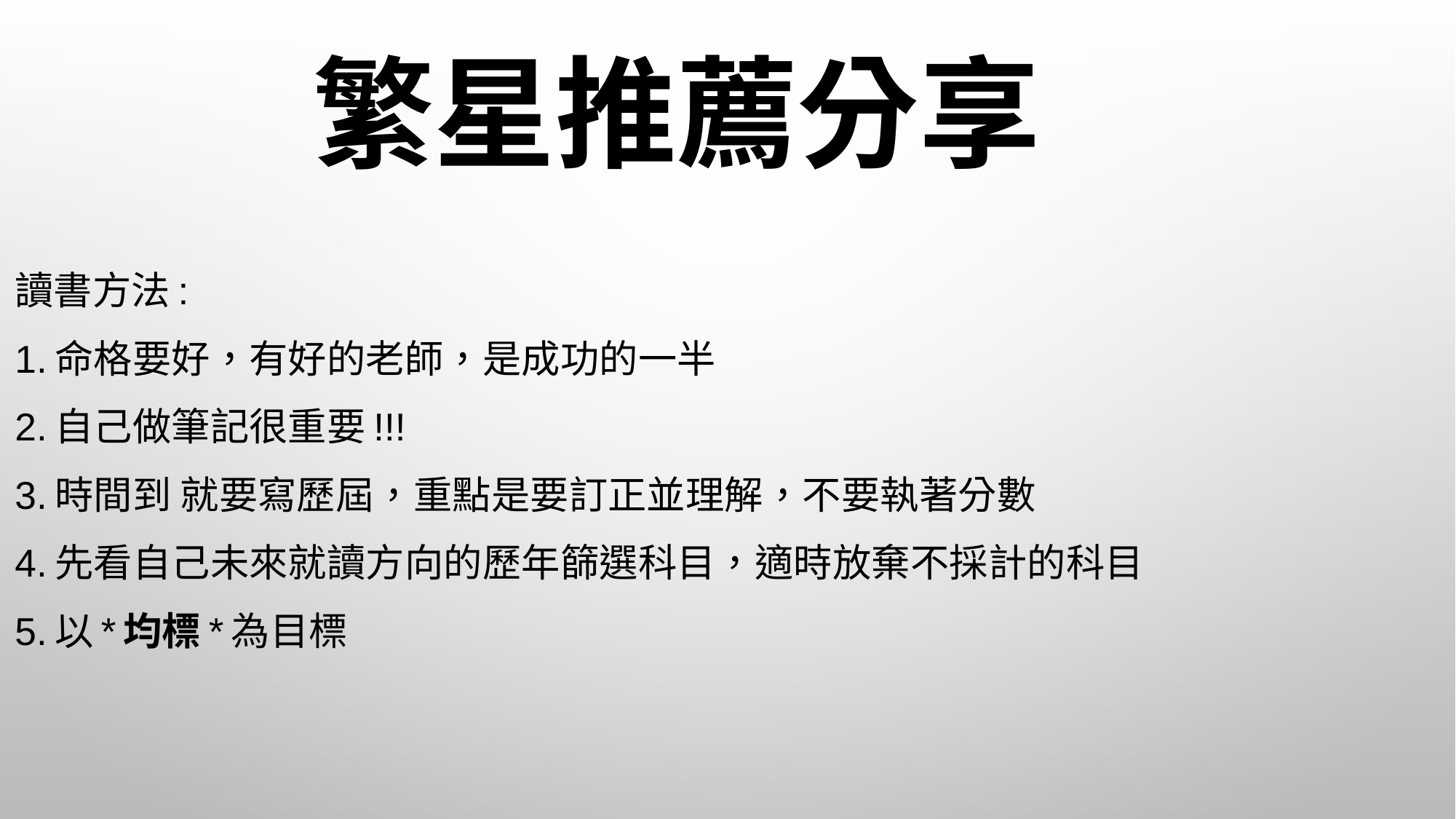

# 繁星推薦分享
讀書方法:
1.命格要好，有好的老師，是成功的一半
2.自己做筆記很重要!!!
3.時間到 就要寫歷屆，重點是要訂正並理解，不要執著分數
4.先看自己未來就讀方向的歷年篩選科目，適時放棄不採計的科目
5.以*均標*為目標